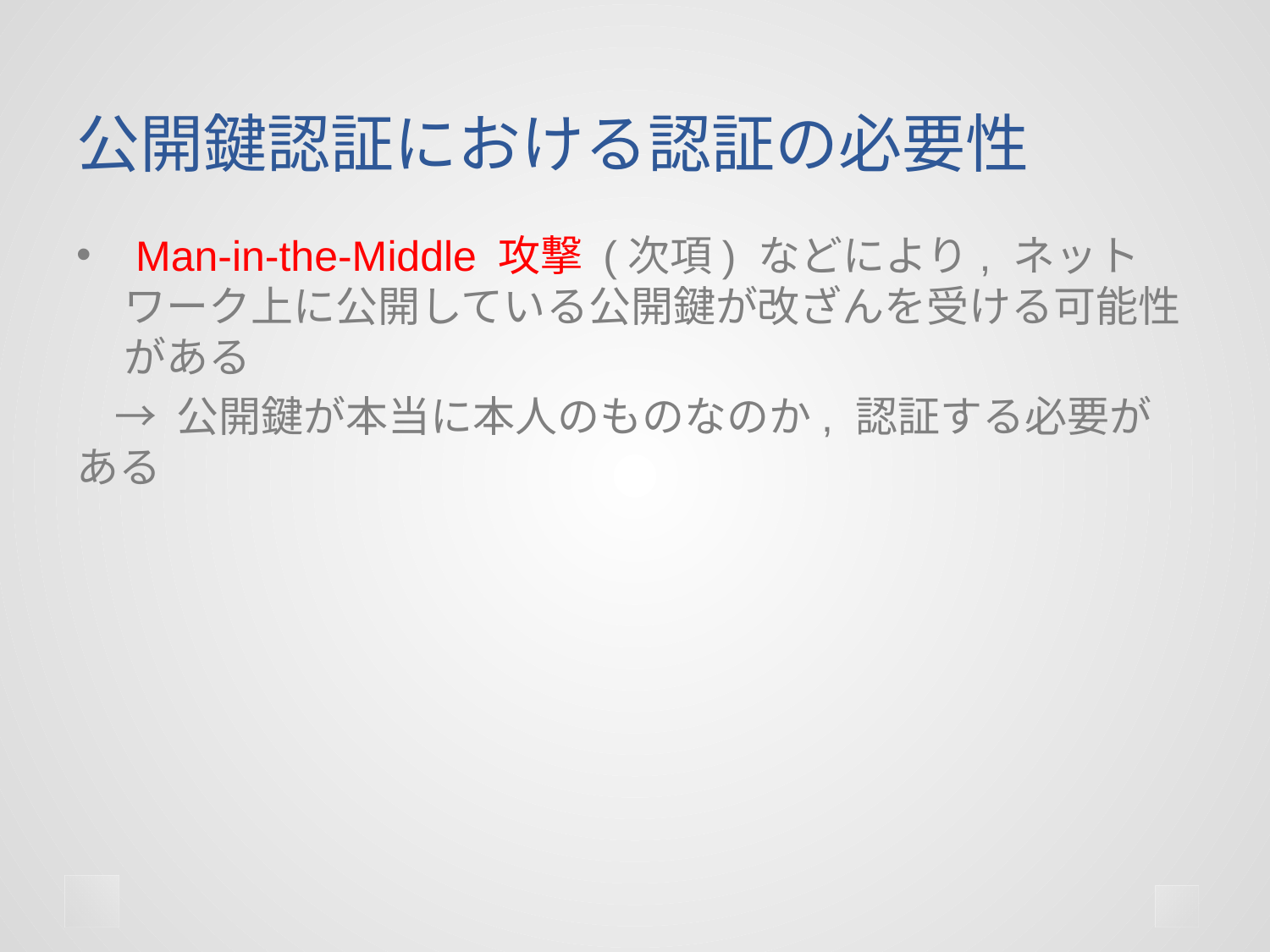

# 公開鍵認証における認証の必要性
 Man-in-the-Middle 攻撃 (次項) などにより, ネットワーク上に公開している公開鍵が改ざんを受ける可能性がある
    → 公開鍵が本当に本人のものなのか, 認証する必要がある